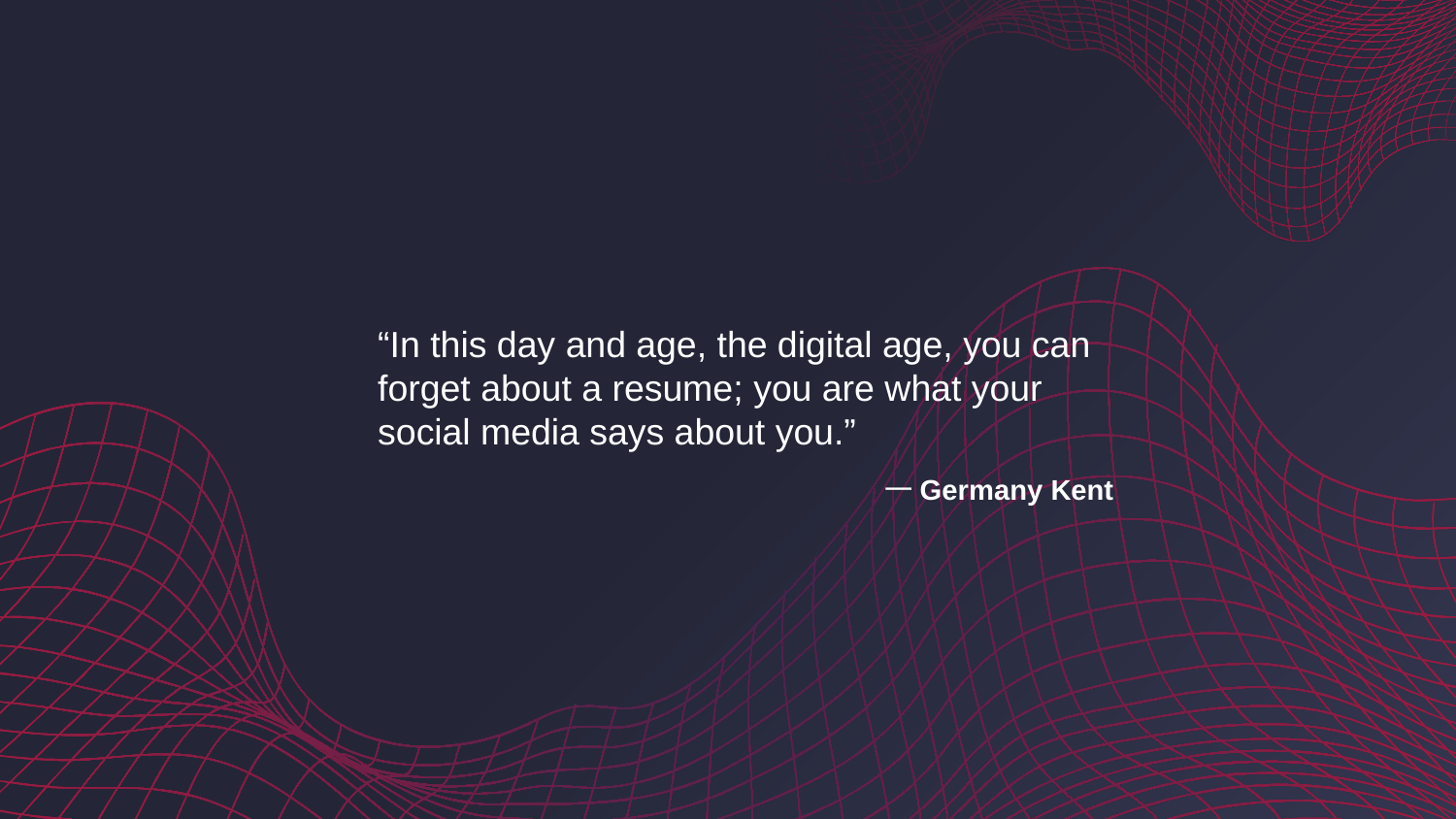

“In this day and age, the digital age, you can forget about a resume; you are what your social media says about you.”
# 一Germany Kent